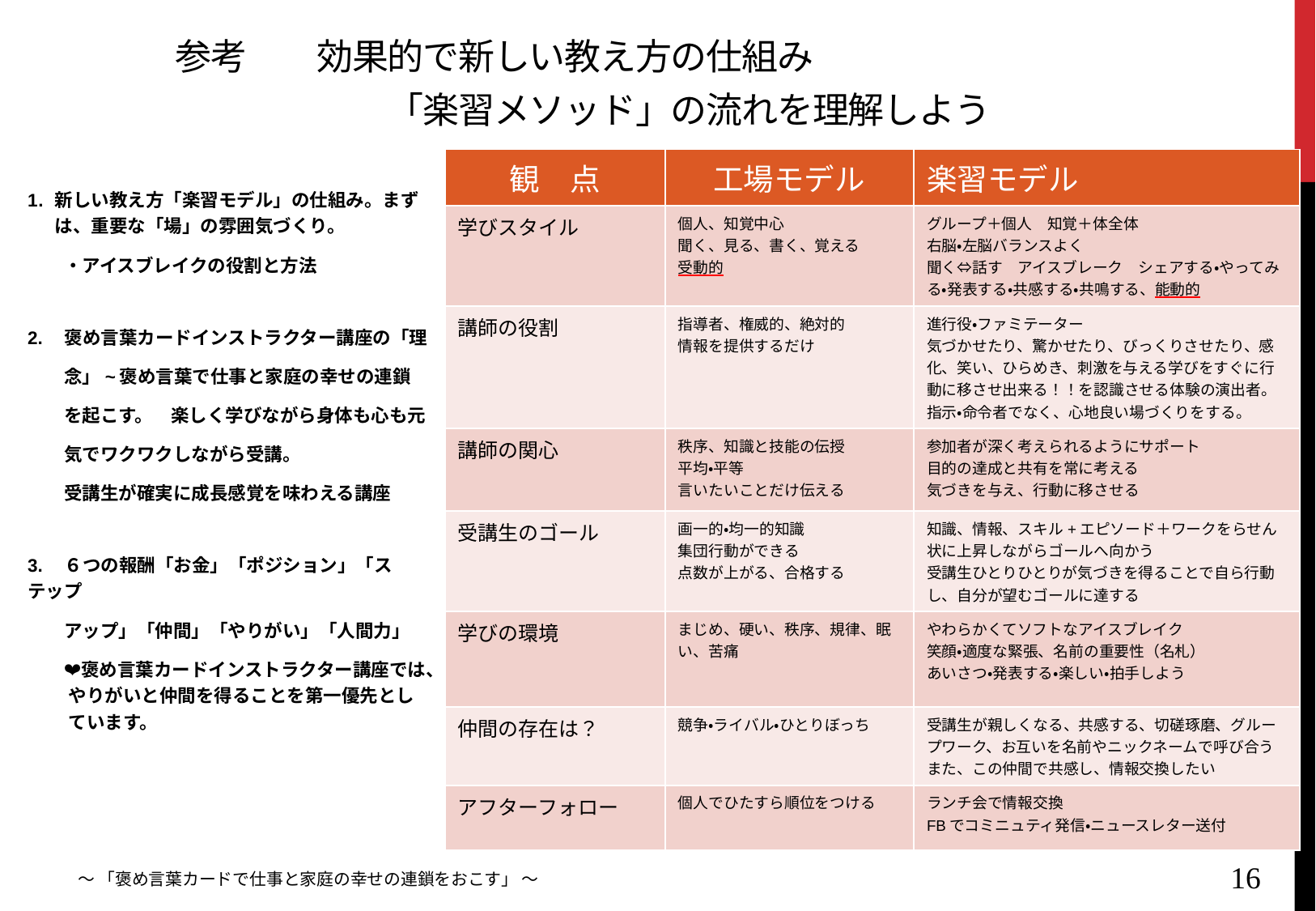

# 参考　　効果的で新しい教え方の仕組み 　　　　　　　　　「楽習メソッド」の流れを理解しよう

新しい教え方「楽習モデル」の仕組み。まずは、重要な「場」の雰囲気づくり。
　　・アイスブレイクの役割と方法

2.　褒め言葉カードインストラクター講座の「理
　　念」~褒め言葉で仕事と家庭の幸せの連鎖
　　を起こす。　楽しく学びながら身体も心も元
　　気でワクワクしながら受講。
　　受講生が確実に成長感覚を味わえる講座

3.　６つの報酬「お金」「ポジション」「ステップ
　　アップ」「仲間」「やりがい」「人間力」
　　❤褒め言葉カードインストラクター講座では、やりがいと仲間を得ることを第一優先としています。

| 観　点 | 工場モデル | 楽習モデル |
| --- | --- | --- |
| 学びスタイル | 個人、知覚中心 聞く、見る、書く、覚える 受動的 | グループ＋個人　知覚＋体全体 右脳・左脳バランスよく 聞く⇔話す　アイスブレーク　シェアする・やってみる・発表する・共感する・共鳴する、能動的 |
| 講師の役割 | 指導者、権威的、絶対的 情報を提供するだけ | 進行役・ファミテーター 気づかせたり、驚かせたり、びっくりさせたり、感化、笑い、ひらめき、刺激を与える学びをすぐに行動に移させ出来る！！を認識させる体験の演出者。指示・命令者でなく、心地良い場づくりをする。 |
| 講師の関心 | 秩序、知識と技能の伝授 平均・平等 言いたいことだけ伝える | 参加者が深く考えられるようにサポート 目的の達成と共有を常に考える 気づきを与え、行動に移させる |
| 受講生のゴール | 画一的・均一的知識 集団行動ができる 点数が上がる、合格する | 知識、情報、スキル+エピソード＋ワークをらせん状に上昇しながらゴールへ向かう 受講生ひとりひとりが気づきを得ることで自ら行動し、自分が望むゴールに達する |
| 学びの環境 | まじめ、硬い、秩序、規律、眠い、苦痛 | やわらかくてソフトなアイスブレイク 笑顔・適度な緊張、名前の重要性（名札） あいさつ・発表する・楽しい・拍手しよう |
| 仲間の存在は？ | 競争・ライバル・ひとりぼっち | 受講生が親しくなる、共感する、切磋琢磨、グループワーク、お互いを名前やニックネームで呼び合う また、この仲間で共感し、情報交換したい |
| アフターフォロー | 個人でひたすら順位をつける | ランチ会で情報交換 FBでコミニュティ発信・ニュースレター送付 |
16
～ 「褒め言葉カードで仕事と家庭の幸せの連鎖をおこす」 ～　　　　　　　　　　　　　　　　　　　　　　　　　　　　　　　一般社団法人日本褒め言葉カード協会